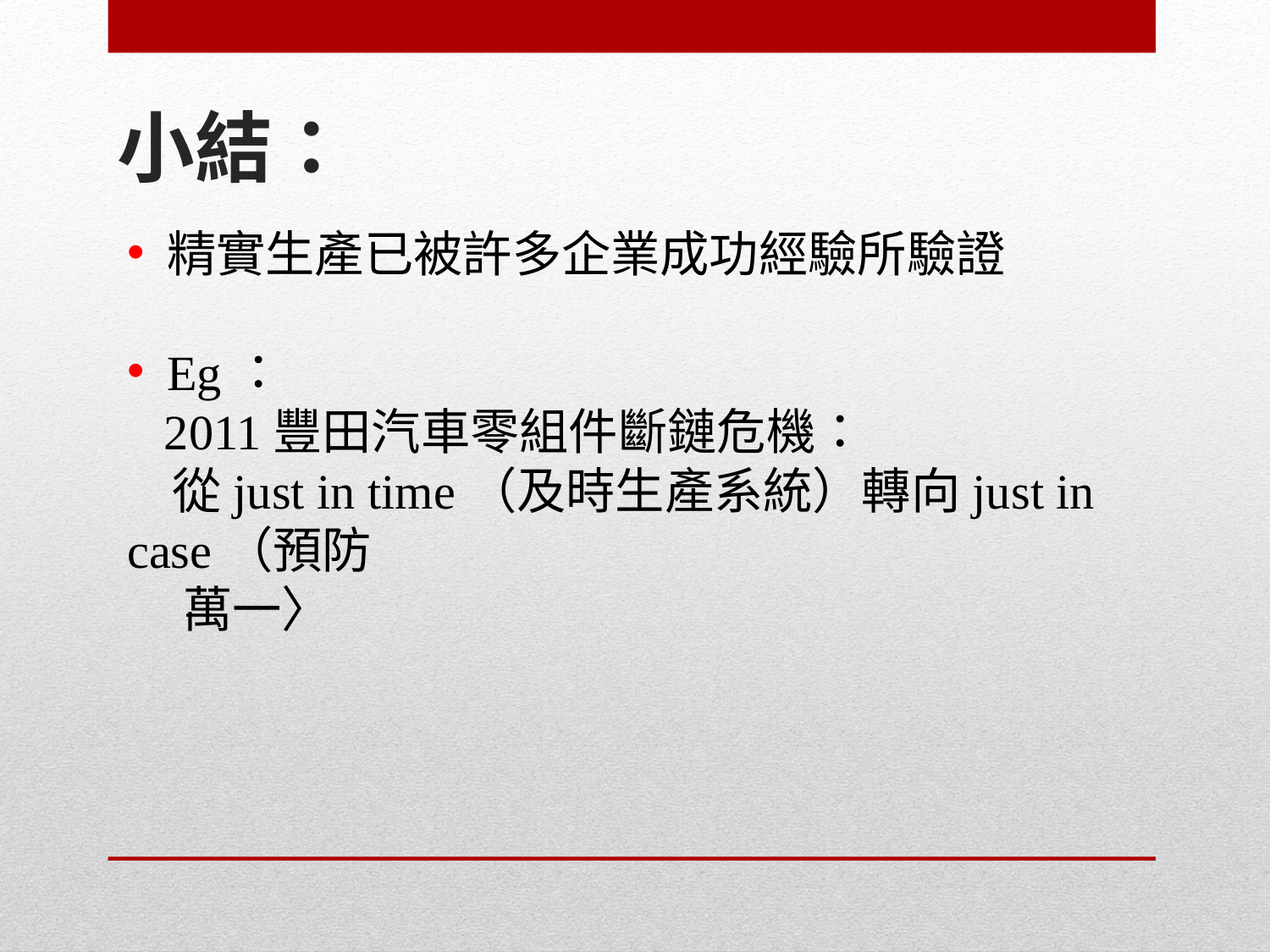

# 小結：
精實生產已被許多企業成功經驗所驗證

Eg：
   2011豐田汽車零組件斷鏈危機：
   從just in time（及時生產系統）轉向just in case（預防
    萬一〉